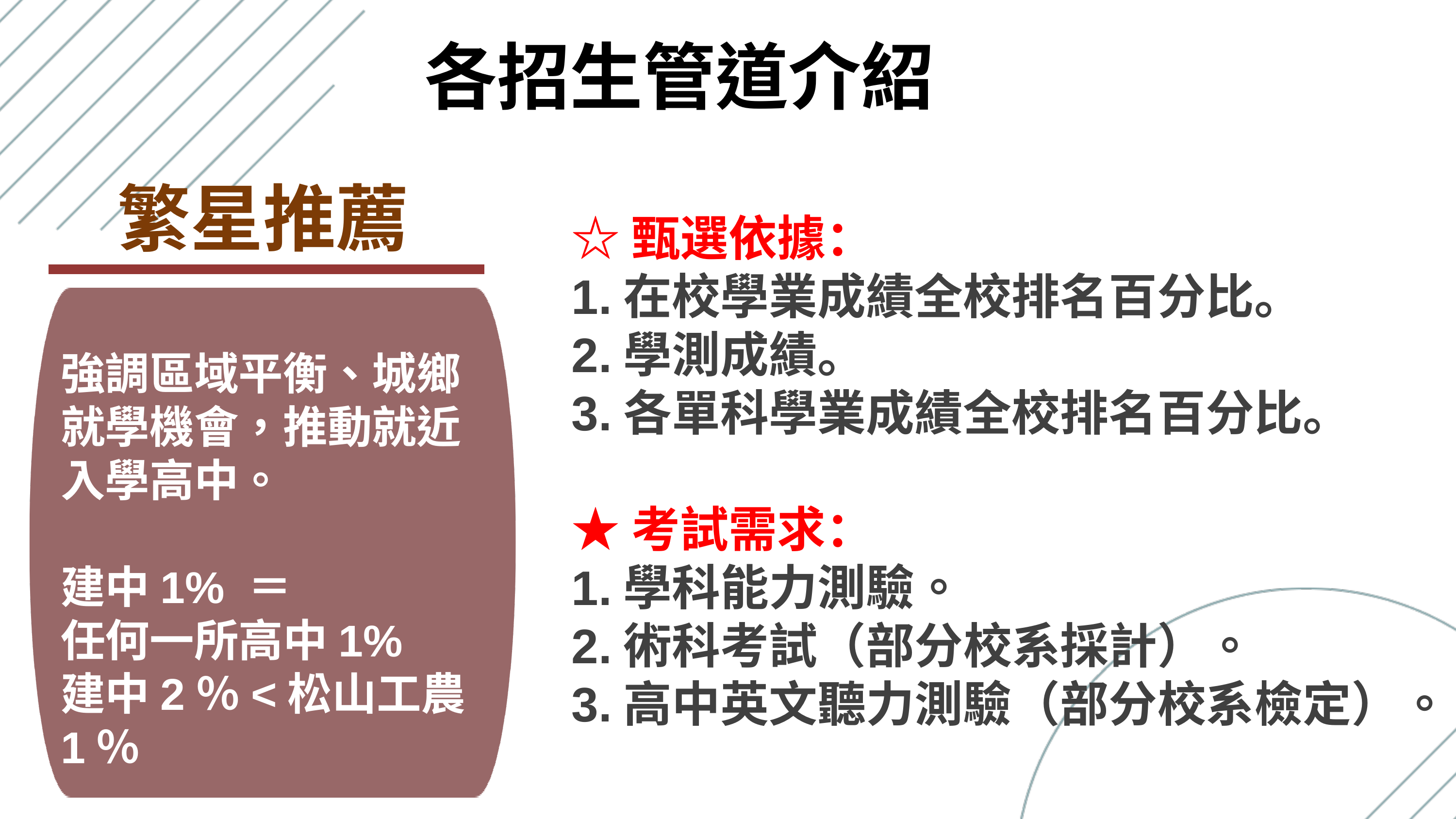

各招生管道介紹
繁星推薦
☆甄選依據：
1.在校學業成績全校排名百分比。
2.學測成績。
3.各單科學業成績全校排名百分比。

★考試需求：
1.學科能力測驗。
2.術科考試（部分校系採計）。
3.高中英文聽力測驗（部分校系檢定）。

強調區域平衡、城鄉就學機會，推動就近入學高中。

建中1% ＝
任何一所高中1%
建中2％<松山工農1％